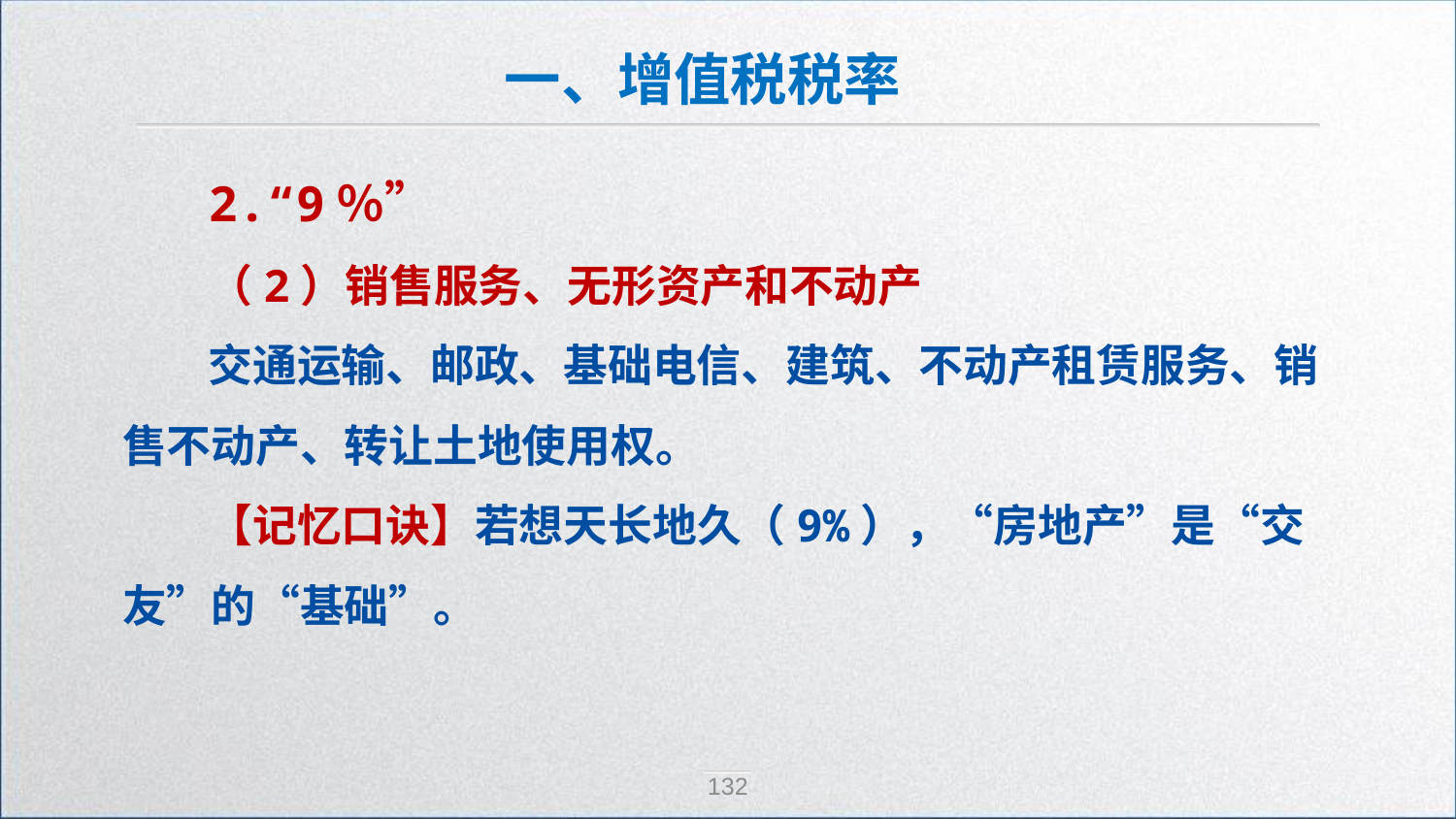

一、增值税税率
2.“9％”
（2）销售服务、无形资产和不动产
交通运输、邮政、基础电信、建筑、不动产租赁服务、销售不动产、转让土地使用权。
【记忆口诀】若想天长地久（9%），“房地产”是“交友”的“基础”。
132